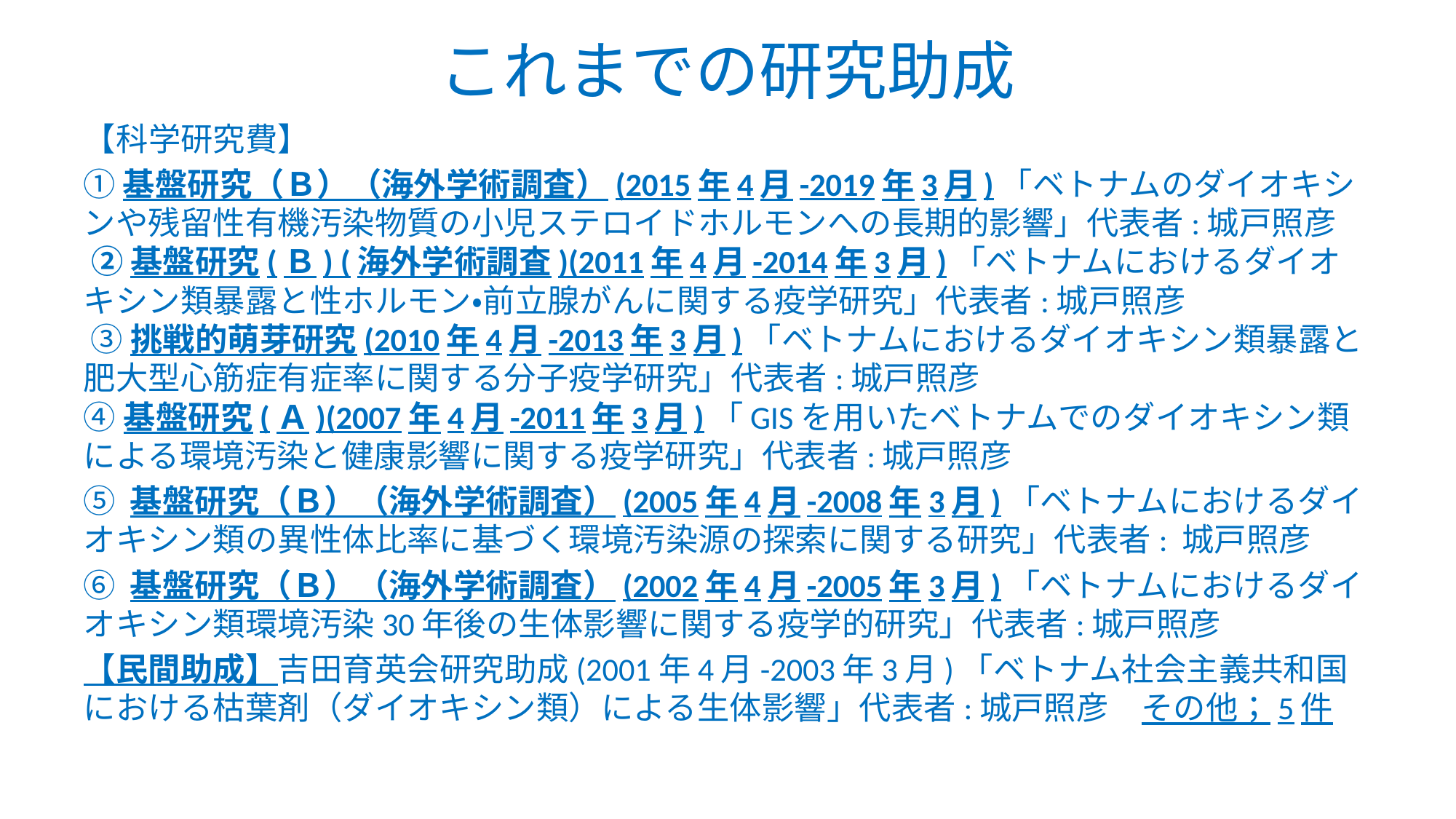

# これまでの研究助成
【科学研究費】
①基盤研究（Ｂ）（海外学術調査）(2015年4月-2019年3月)「ベトナムのダイオキシンや残留性有機汚染物質の小児ステロイドホルモンへの長期的影響」代表者:城戸照彦　
 ② 基盤研究(Ｂ) (海外学術調査)(2011年4月-2014年3月)「ベトナムにおけるダイオキシン類暴露と性ホルモン・前立腺がんに関する疫学研究」代表者:城戸照彦　
 ③ 挑戦的萌芽研究(2010年4月-2013年3月)「ベトナムにおけるダイオキシン類暴露と肥大型心筋症有症率に関する分子疫学研究」代表者:城戸照彦 　
④ 基盤研究(Ａ)(2007年4月-2011年3月)「GISを用いたベトナムでのダイオキシン類による環境汚染と健康影響に関する疫学研究」代表者:城戸照彦
⑤ 基盤研究（Ｂ）（海外学術調査）(2005年4月-2008年3月)「ベトナムにおけるダイオキシン類の異性体比率に基づく環境汚染源の探索に関する研究」代表者: 城戸照彦
⑥ 基盤研究（Ｂ）（海外学術調査）(2002年4月-2005年3月)「ベトナムにおけるダイオキシン類環境汚染30年後の生体影響に関する疫学的研究」代表者:城戸照彦
【民間助成】吉田育英会研究助成(2001年4月-2003年3月)「ベトナム社会主義共和国における枯葉剤（ダイオキシン類）による生体影響」代表者:城戸照彦　その他；5件